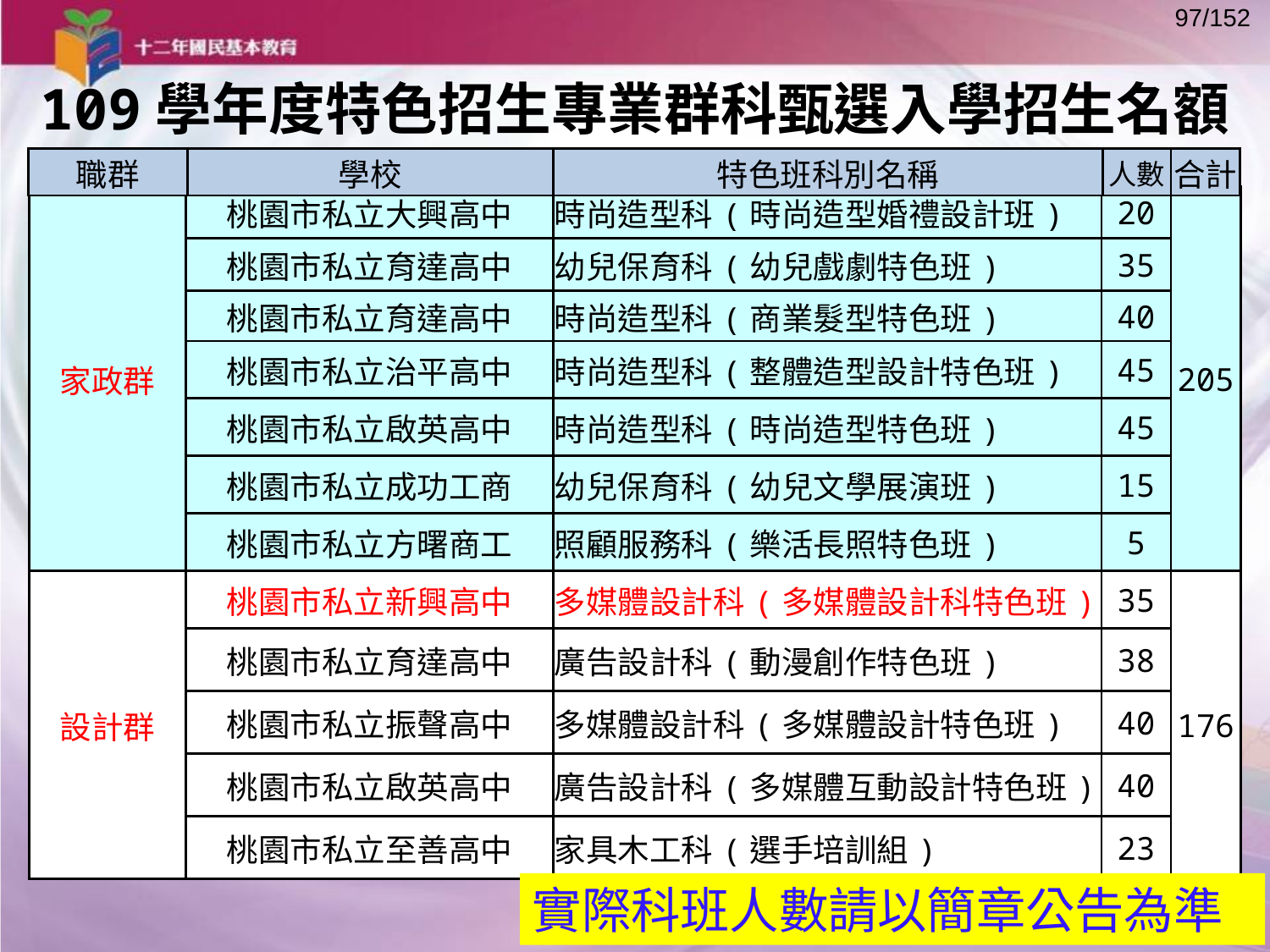

109學年度特色招生專業群科甄選入學招生名額
| 職群 | 學校 | 特色班科別名稱 | 人數 | 合計 |
| --- | --- | --- | --- | --- |
| 家政群 | 桃園市私立大興高中 | 時尚造型科(時尚造型婚禮設計班) | 20 | 205 |
| --- | --- | --- | --- | --- |
|  | 桃園市私立育達高中 | 幼兒保育科(幼兒戲劇特色班) | 35 |  |
|  | 桃園市私立育達高中 | 時尚造型科(商業髮型特色班) | 40 |  |
|  | 桃園市私立治平高中 | 時尚造型科(整體造型設計特色班) | 45 |  |
|  | 桃園市私立啟英高中 | 時尚造型科(時尚造型特色班) | 45 |  |
|  | 桃園市私立成功工商 | 幼兒保育科(幼兒文學展演班) | 15 |  |
|  | 桃園市私立方曙商工 | 照顧服務科(樂活長照特色班) | 5 |  |
| 設計群 | 桃園市私立新興高中 | 多媒體設計科(多媒體設計科特色班) | 35 | 176 |
|  | 桃園市私立育達高中 | 廣告設計科(動漫創作特色班) | 38 |  |
|  | 桃園市私立振聲高中 | 多媒體設計科(多媒體設計特色班) | 40 |  |
|  | 桃園市私立啟英高中 | 廣告設計科(多媒體互動設計特色班) | 40 |  |
|  | 桃園市私立至善高中 | 家具木工科(選手培訓組) | 23 |  |
實際科班人數請以簡章公告為準